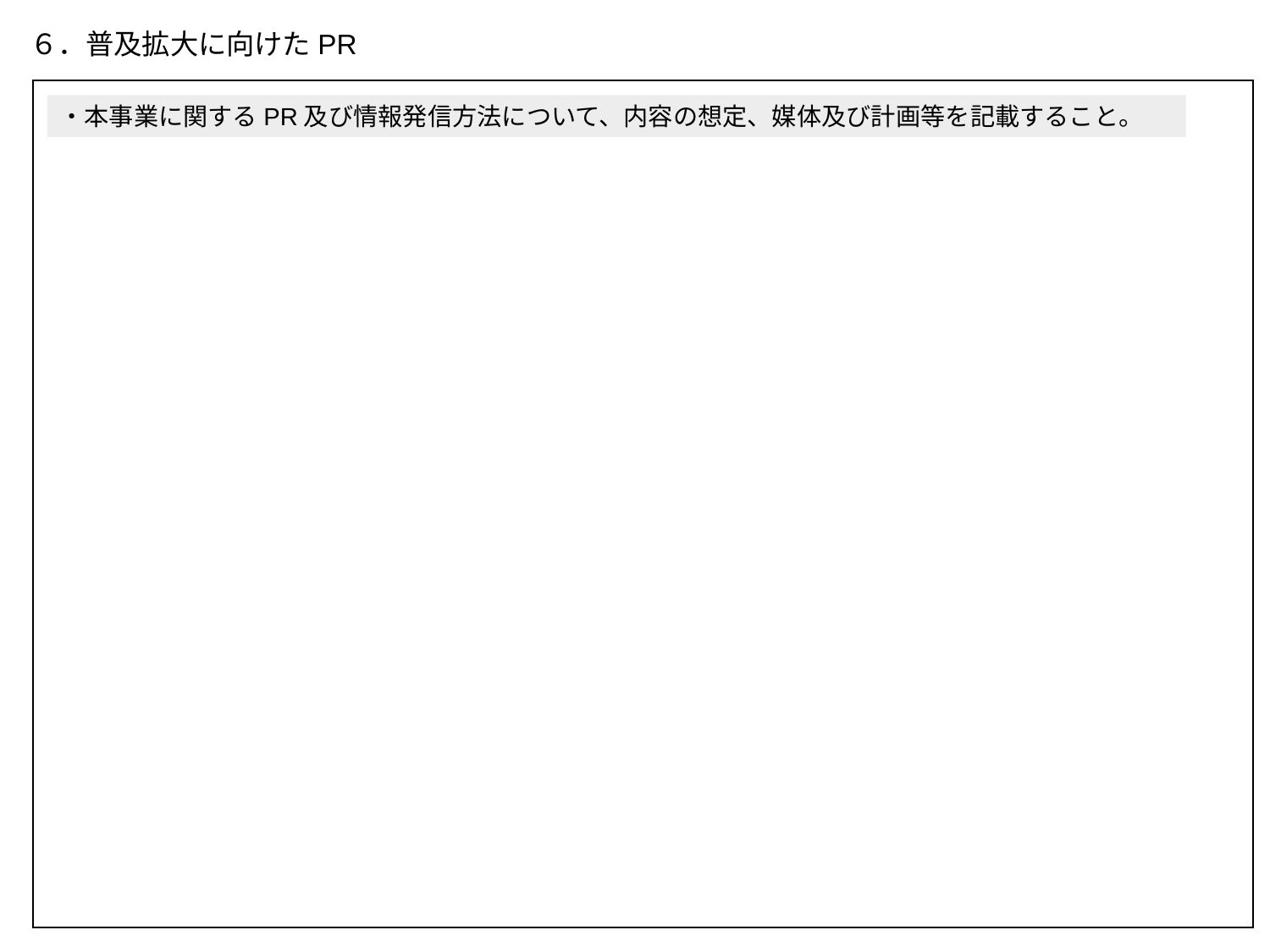

６．普及拡大に向けたPR

・本事業に関するPR及び情報発信方法について、内容の想定、媒体及び計画等を記載すること。